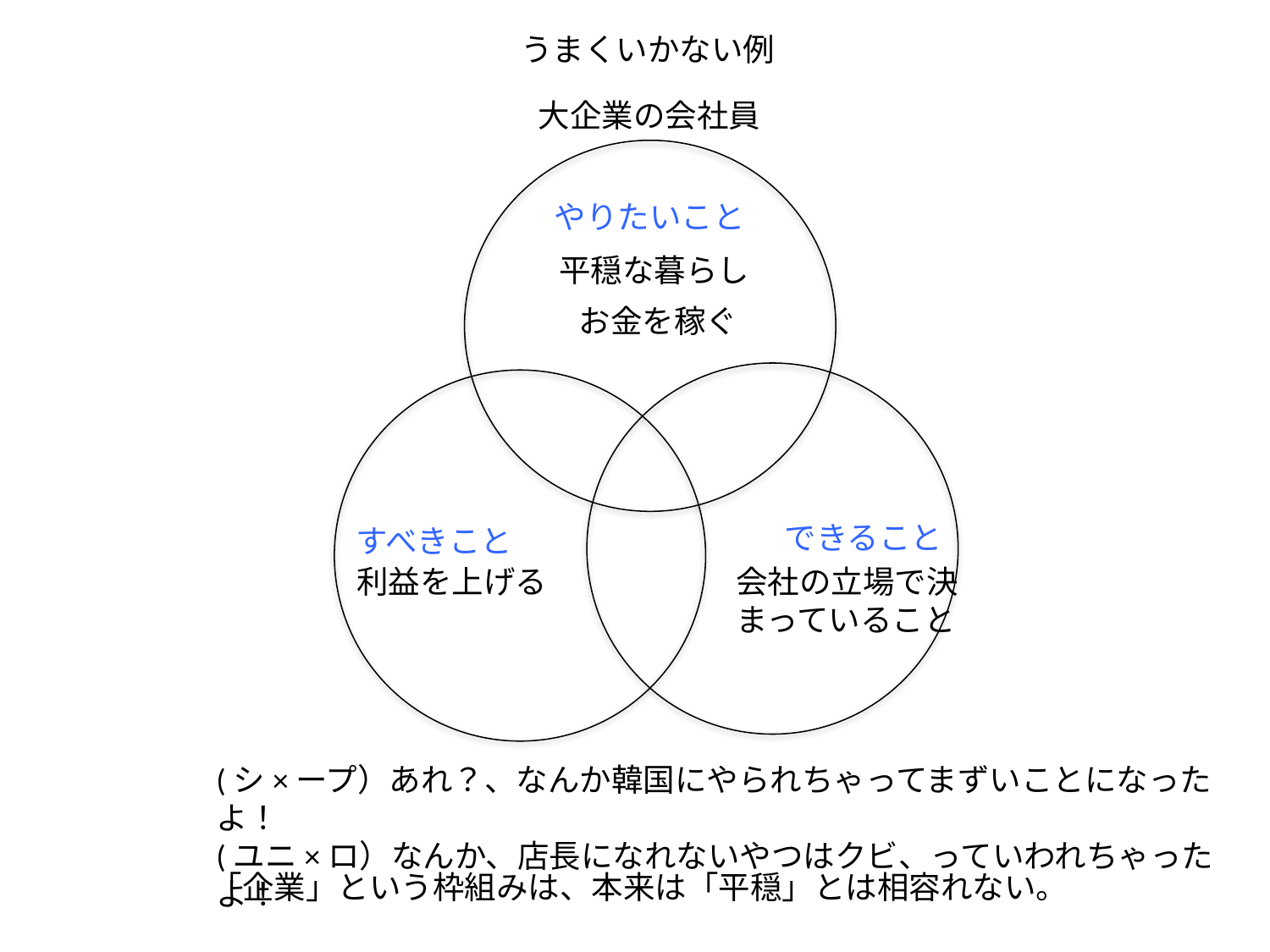

うまくいかない例
大企業の会社員

やりたいこと
平穏な暮らし
お金を稼ぐ

できること
すべきこと
会社の立場で決まっていること
利益を上げる
(シ×ープ）あれ？、なんか韓国にやられちゃってまずいことになったよ！
(ユニ×ロ）なんか、店長になれないやつはクビ、っていわれちゃったよ！
「企業」という枠組みは、本来は「平穏」とは相容れない。